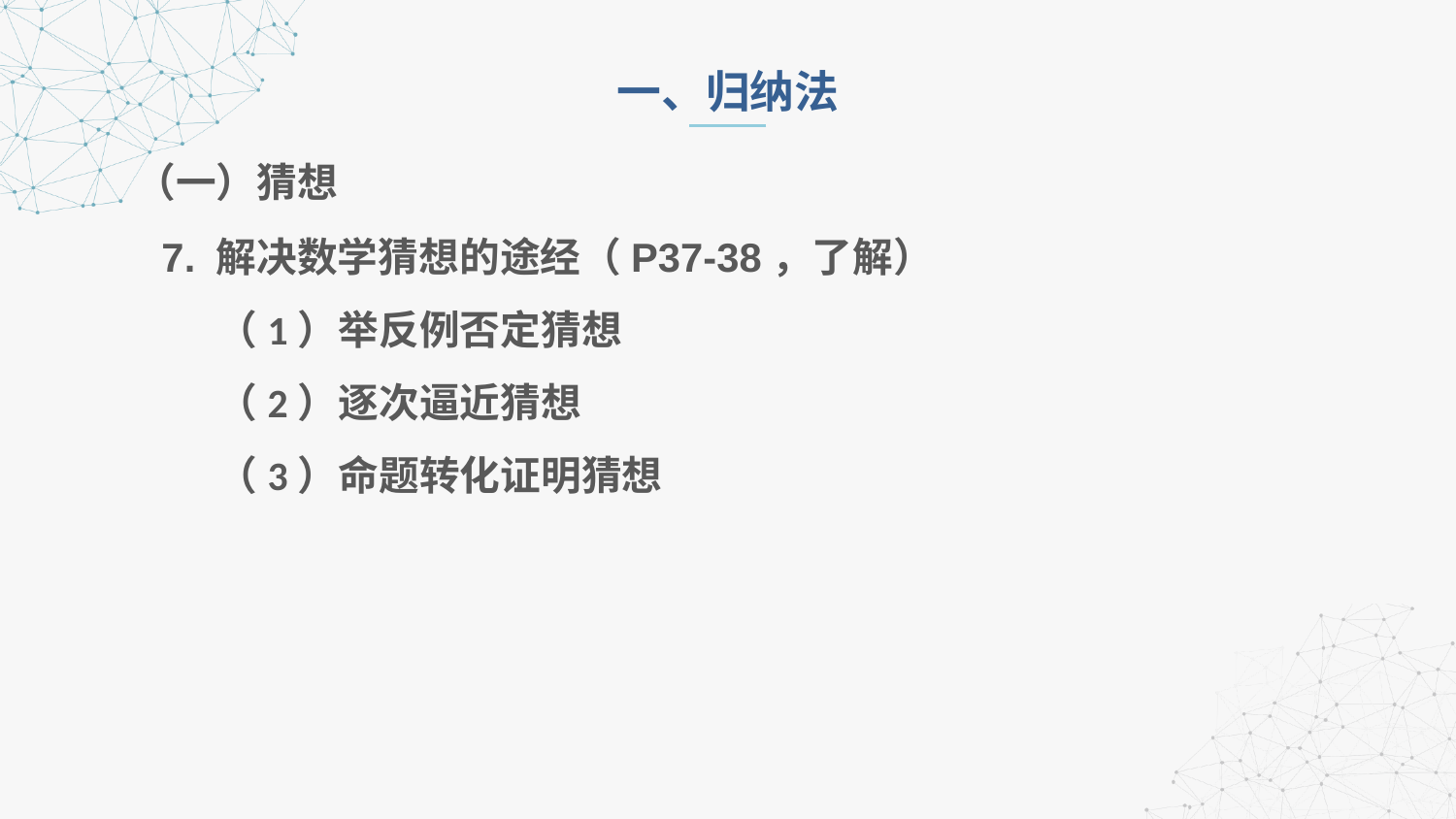

一、归纳法
（一）猜想
7. 解决数学猜想的途经（P37-38，了解）
     （1）举反例否定猜想
     （2）逐次逼近猜想
     （3）命题转化证明猜想